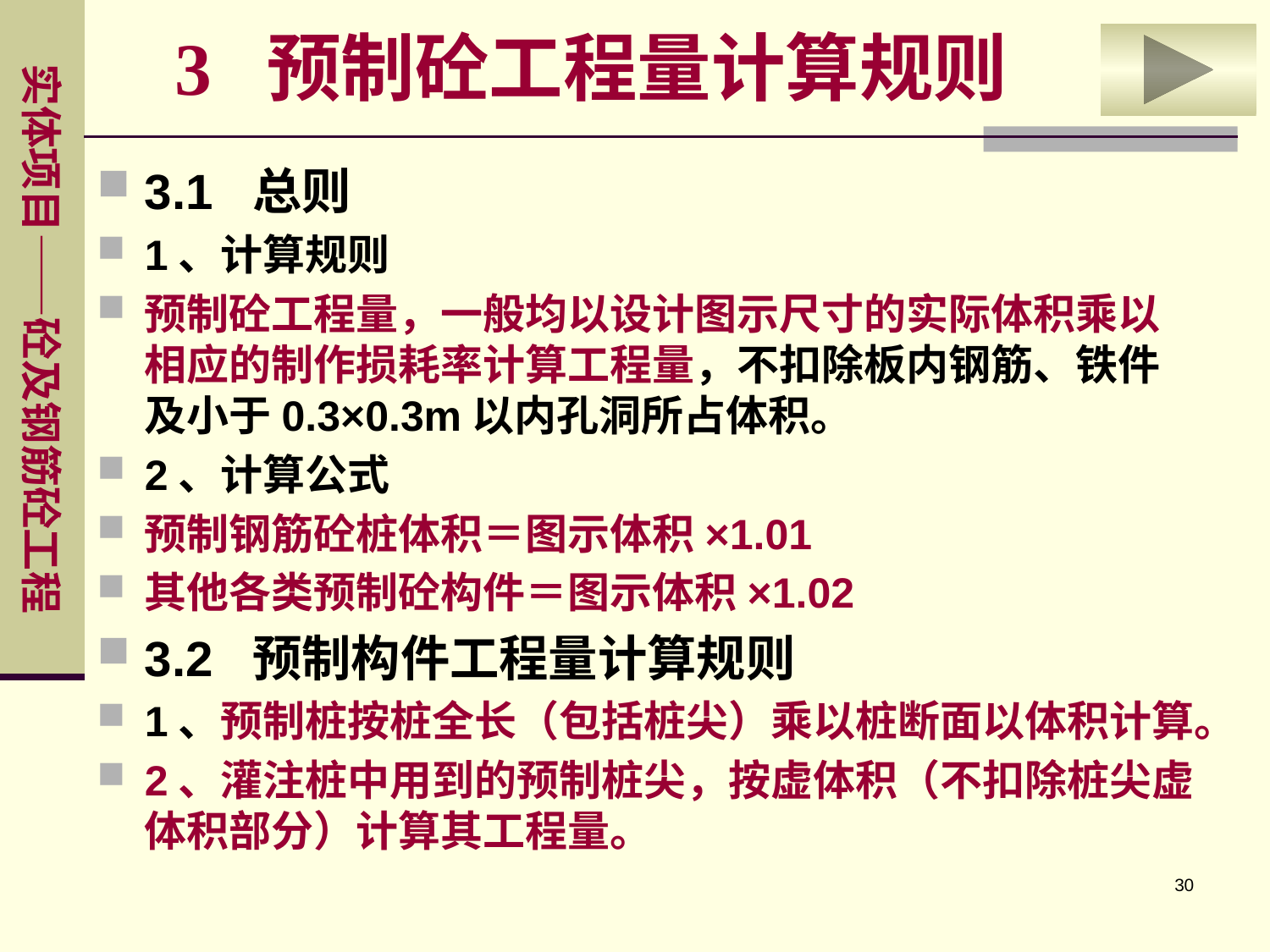

3  预制砼工程量计算规则
3.1  总则
1、计算规则
预制砼工程量，一般均以设计图示尺寸的实际体积乘以相应的制作损耗率计算工程量，不扣除板内钢筋、铁件及小于0.3×0.3m以内孔洞所占体积。
2、计算公式
预制钢筋砼桩体积＝图示体积×1.01
其他各类预制砼构件＝图示体积×1.02
3.2  预制构件工程量计算规则
1、预制桩按桩全长（包括桩尖）乘以桩断面以体积计算。
2、灌注桩中用到的预制桩尖，按虚体积（不扣除桩尖虚体积部分）计算其工程量。
30